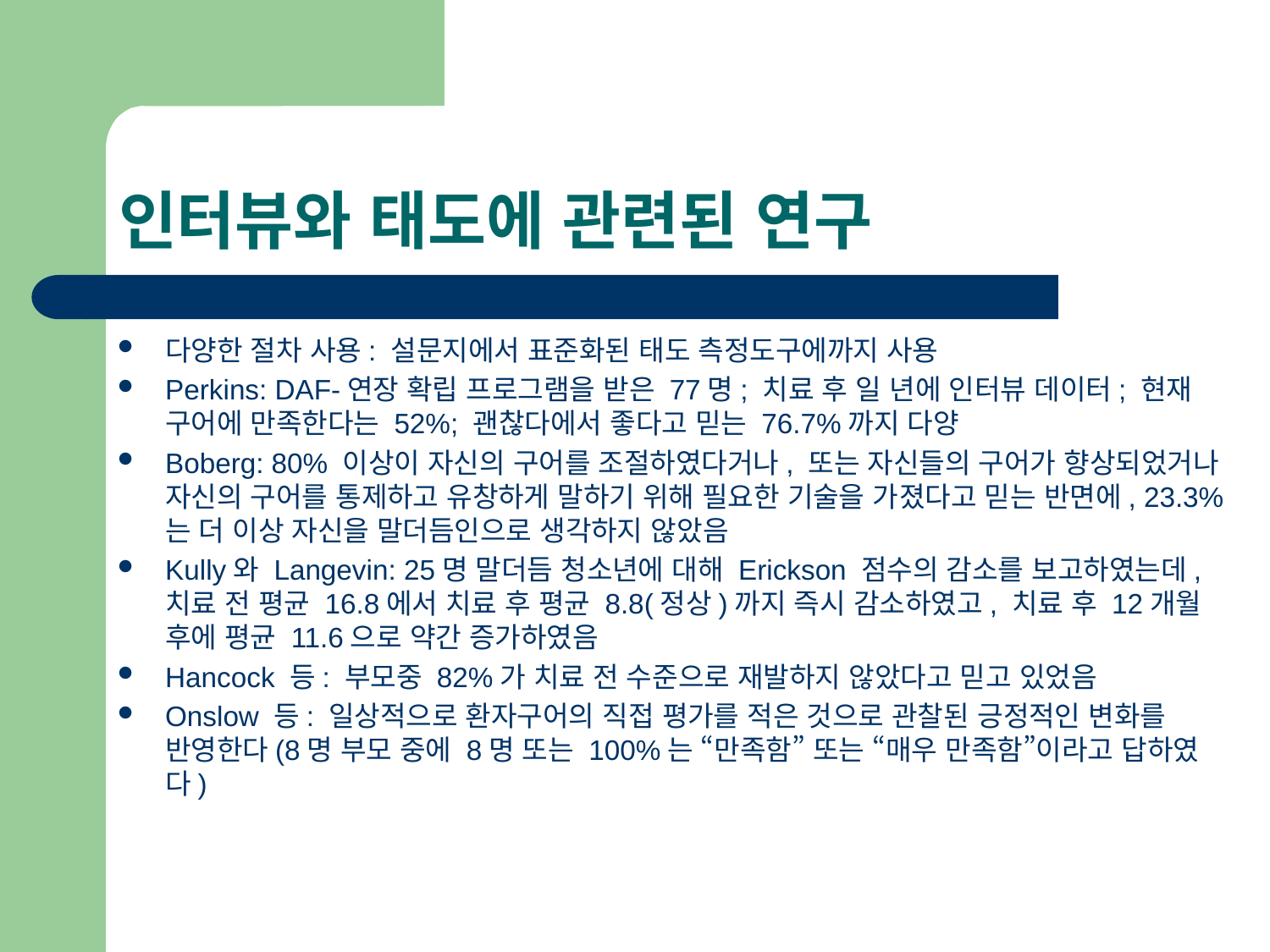

# 인터뷰와 태도에 관련된 연구
다양한 절차 사용: 설문지에서 표준화된 태도 측정도구에까지 사용
Perkins: DAF-연장 확립 프로그램을 받은 77명; 치료 후 일 년에 인터뷰 데이터; 현재 구어에 만족한다는 52%; 괜찮다에서 좋다고 믿는 76.7%까지 다양
Boberg: 80% 이상이 자신의 구어를 조절하였다거나, 또는 자신들의 구어가 향상되었거나 자신의 구어를 통제하고 유창하게 말하기 위해 필요한 기술을 가졌다고 믿는 반면에, 23.3%는 더 이상 자신을 말더듬인으로 생각하지 않았음
Kully와 Langevin: 25명 말더듬 청소년에 대해 Erickson 점수의 감소를 보고하였는데, 치료 전 평균 16.8에서 치료 후 평균 8.8(정상)까지 즉시 감소하였고, 치료 후 12개월 후에 평균 11.6으로 약간 증가하였음
Hancock 등: 부모중 82%가 치료 전 수준으로 재발하지 않았다고 믿고 있었음
Onslow 등: 일상적으로 환자구어의 직접 평가를 적은 것으로 관찰된 긍정적인 변화를 반영한다(8명 부모 중에 8명 또는 100%는 “만족함” 또는 “매우 만족함”이라고 답하였다)